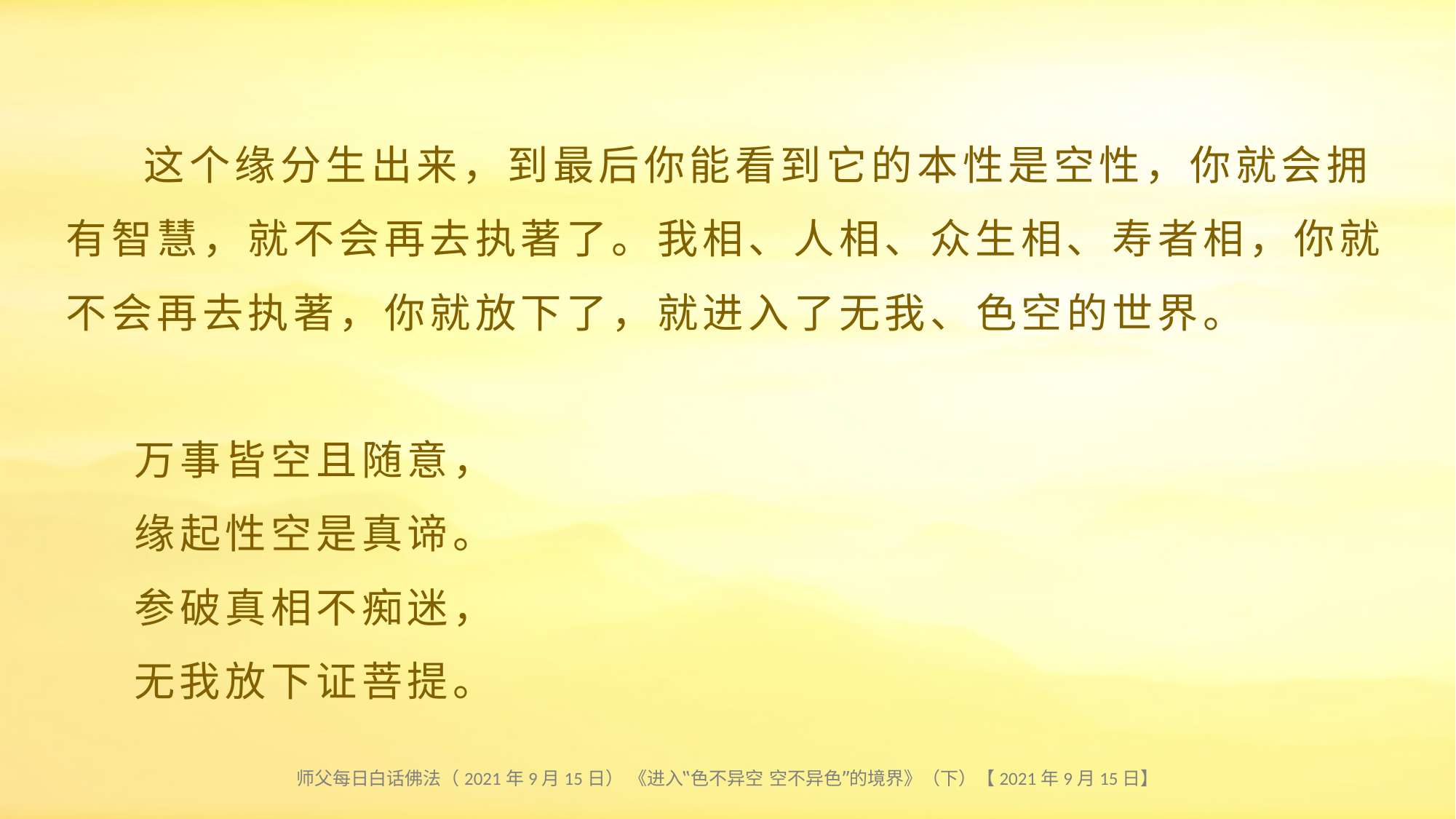

# 这个缘分生出来，到最后你能看到它的本性是空性，你就会拥有智慧，就不会再去执著了。我相、人相、众生相、寿者相，你就不会再去执著，你就放下了，就进入了无我、色空的世界。 万事皆空且随意， 缘起性空是真谛。 参破真相不痴迷， 无我放下证菩提。
师父每日白话佛法（2021年9月15日） 《进入“色不异空 空不异色”的境界》（下）【2021年9月15日】